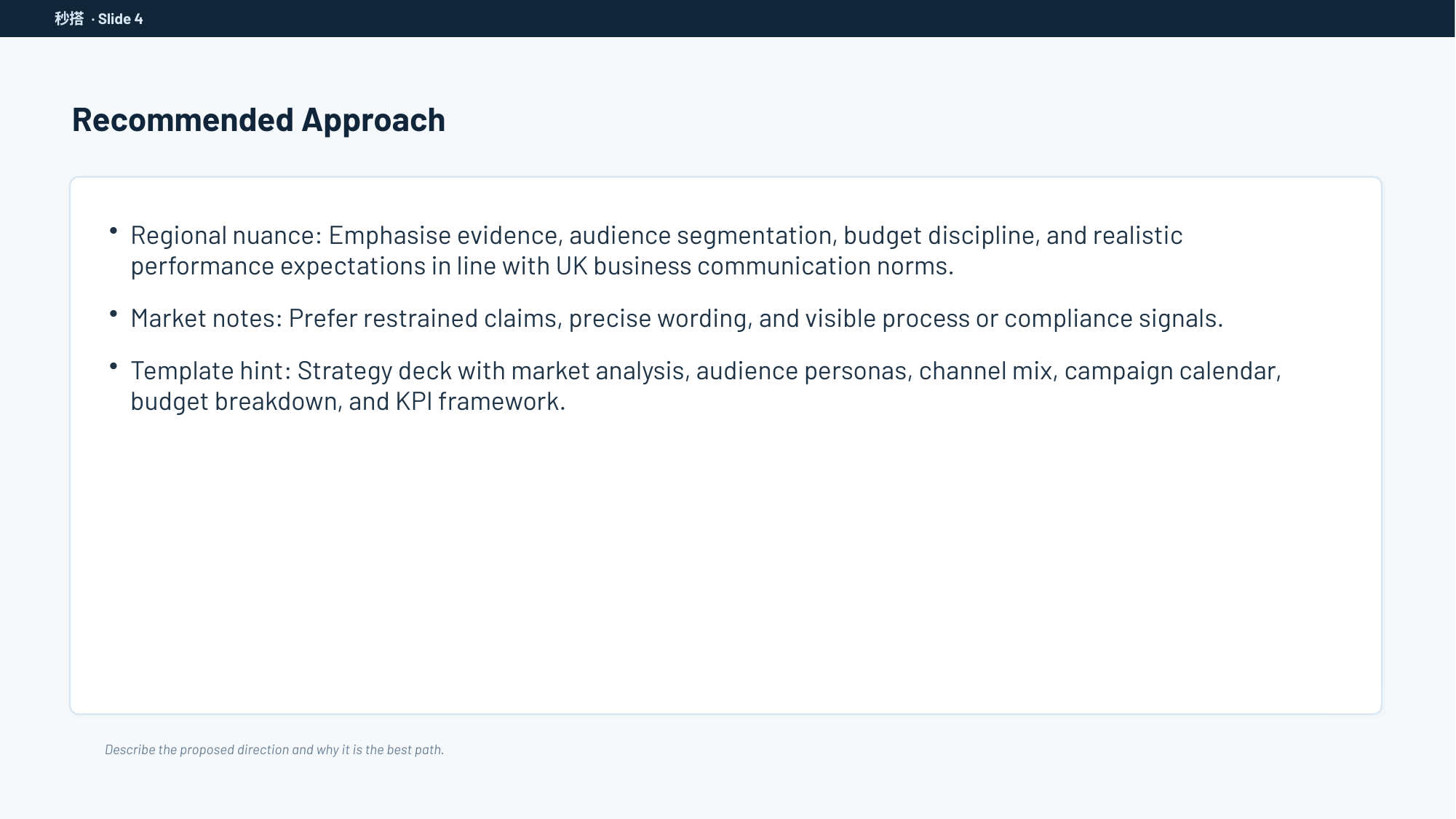

秒搭 · Slide 4
Recommended Approach

Regional nuance: Emphasise evidence, audience segmentation, budget discipline, and realistic performance expectations in line with UK business communication norms.
Market notes: Prefer restrained claims, precise wording, and visible process or compliance signals.
Template hint: Strategy deck with market analysis, audience personas, channel mix, campaign calendar, budget breakdown, and KPI framework.
Describe the proposed direction and why it is the best path.